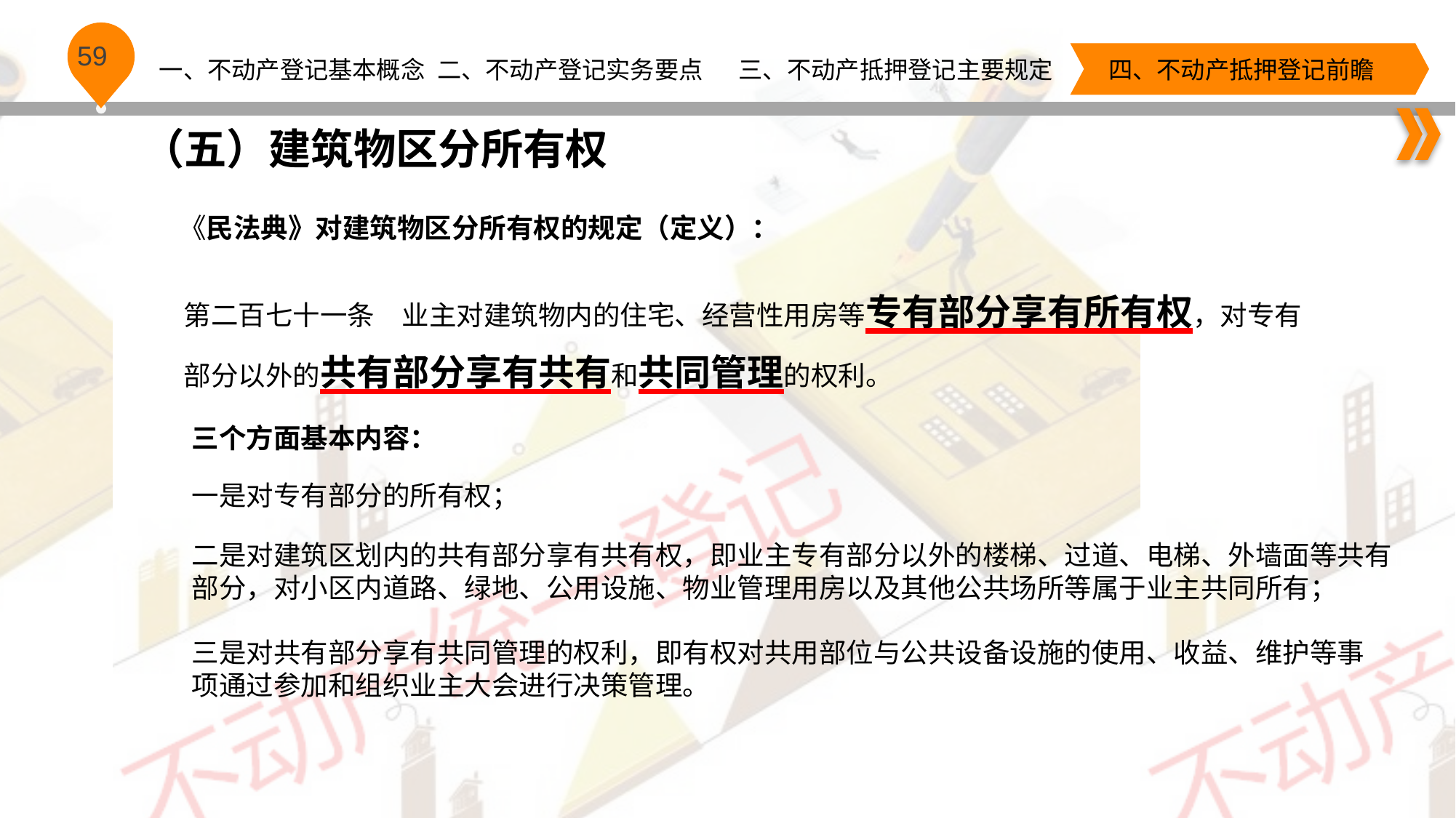

（五）建筑物区分所有权
《民法典》对建筑物区分所有权的规定（定义）：
第二百七十一条　业主对建筑物内的住宅、经营性用房等专有部分享有所有权，对专有部分以外的共有部分享有共有和共同管理的权利。
三个方面基本内容：
一是对专有部分的所有权；
二是对建筑区划内的共有部分享有共有权，即业主专有部分以外的楼梯、过道、电梯、外墙面等共有部分，对小区内道路、绿地、公用设施、物业管理用房以及其他公共场所等属于业主共同所有；
三是对共有部分享有共同管理的权利，即有权对共用部位与公共设备设施的使用、收益、维护等事项通过参加和组织业主大会进行决策管理。